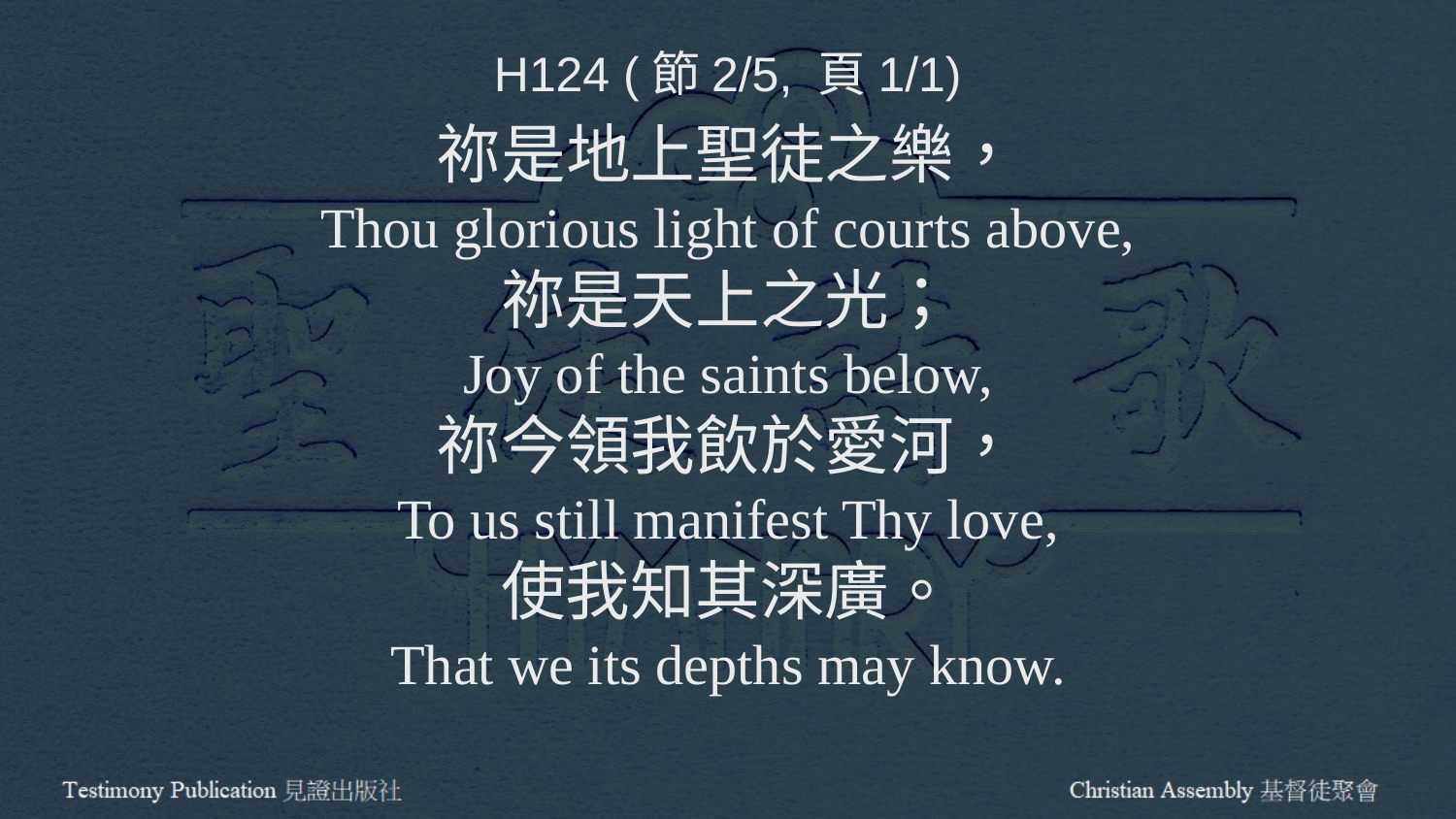

H124 (節2/5, 頁1/1)
祢是地上聖徒之樂，
Thou glorious light of courts above,
祢是天上之光；
Joy of the saints below,
祢今領我飲於愛河，
To us still manifest Thy love,
使我知其深廣。
That we its depths may know.